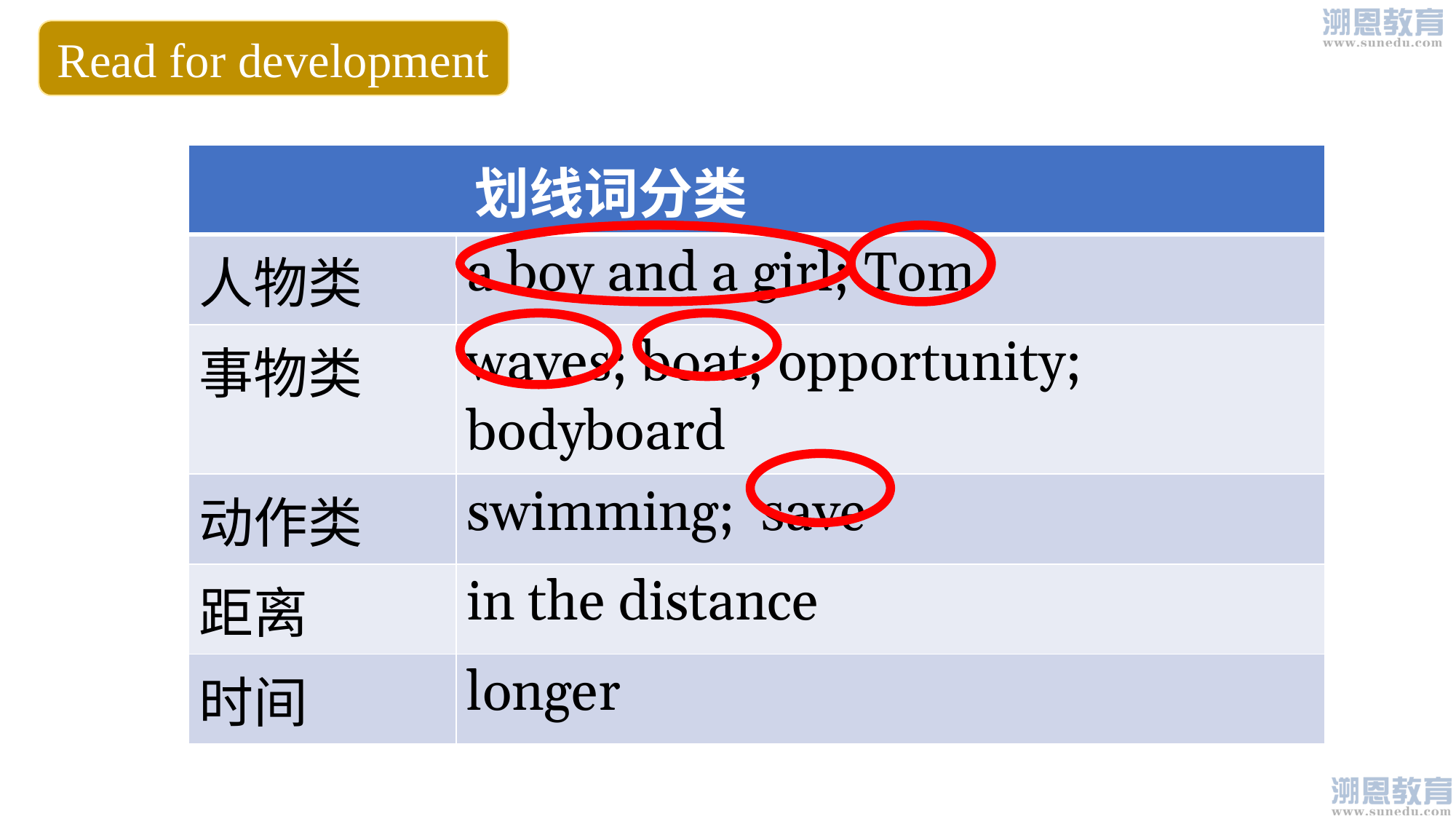

Read for development
| 划线词分类 |  |
| --- | --- |
| 人物类 | a boy and a girl; Tom |
| 事物类 | waves; boat; opportunity; bodyboard |
| 动作类 | swimming; save |
| 距离 | in the distance |
| 时间 | longer |
| 划线词分类 |  |
| --- | --- |
| 人物类 |  |
| 事物类 |  |
| 动作类 |  |
| 距离 |  |
| 时间 |  |